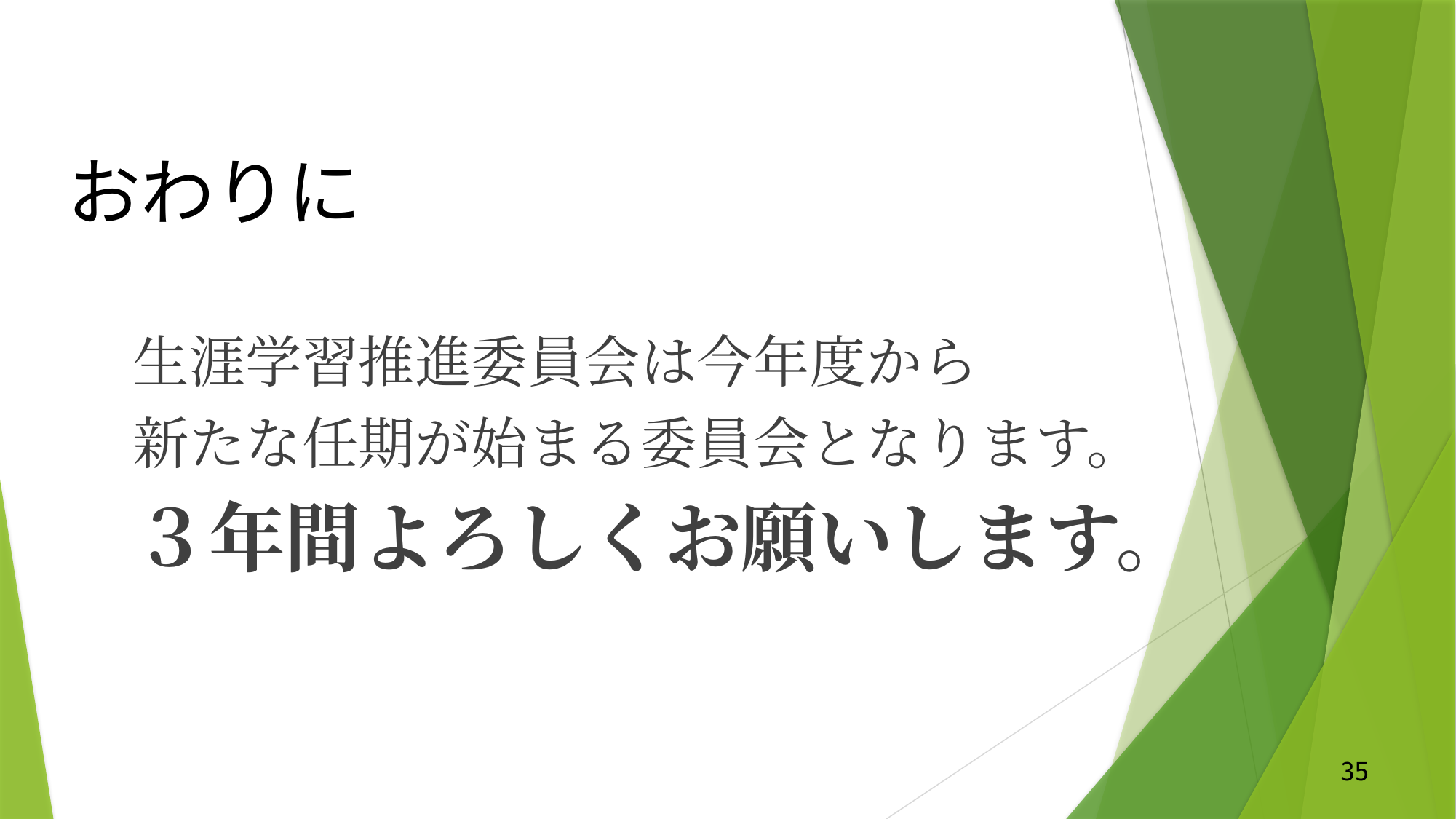

# おわりに
生涯学習推進委員会は今年度から
新たな任期が始まる委員会となります。
３年間よろしくお願いします。